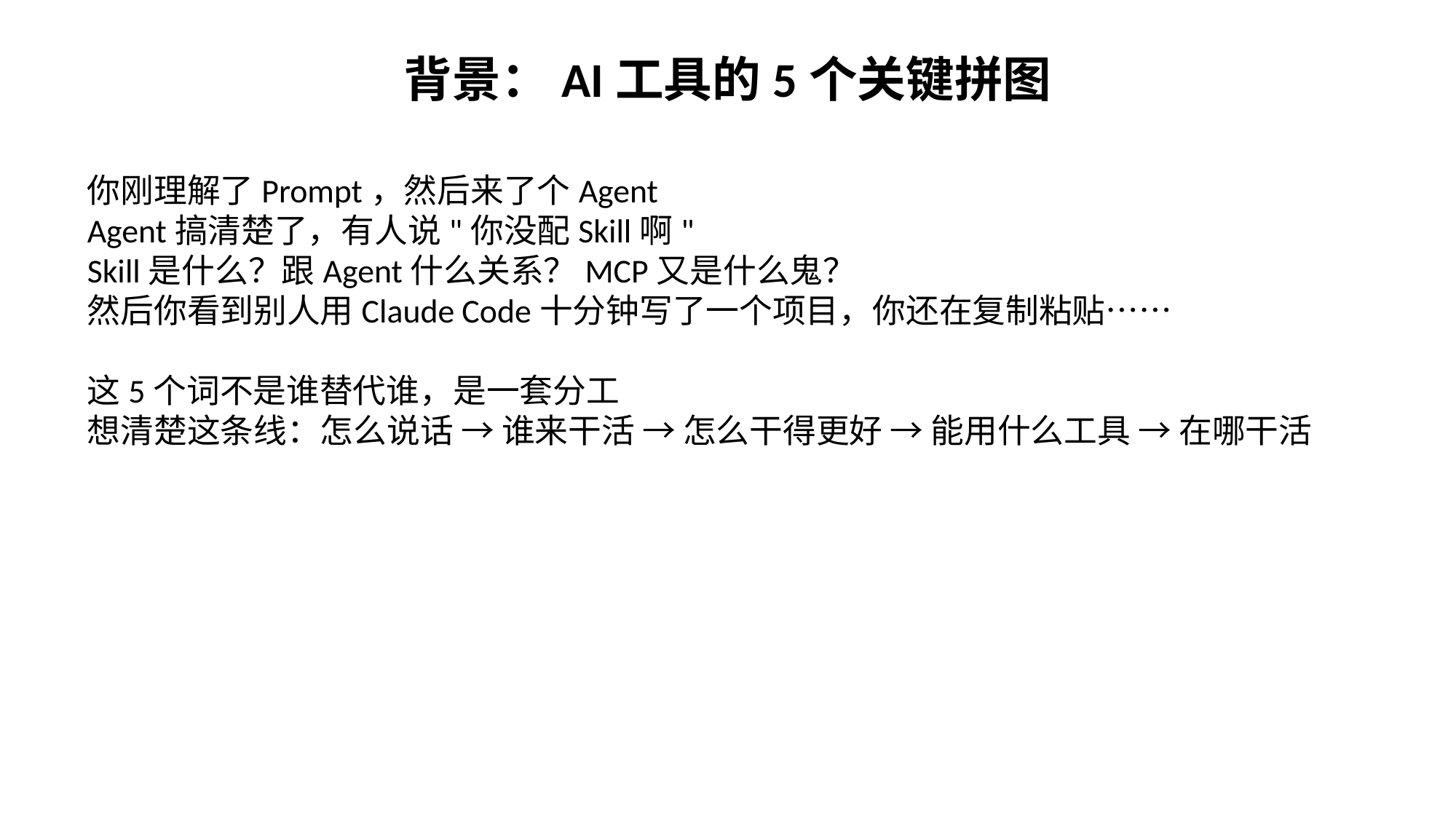

背景：AI工具的5个关键拼图
你刚理解了Prompt，然后来了个Agent
Agent搞清楚了，有人说"你没配Skill啊"
Skill是什么？跟Agent什么关系？MCP又是什么鬼？
然后你看到别人用Claude Code十分钟写了一个项目，你还在复制粘贴……

这5个词不是谁替代谁，是一套分工
想清楚这条线：怎么说话 → 谁来干活 → 怎么干得更好 → 能用什么工具 → 在哪干活